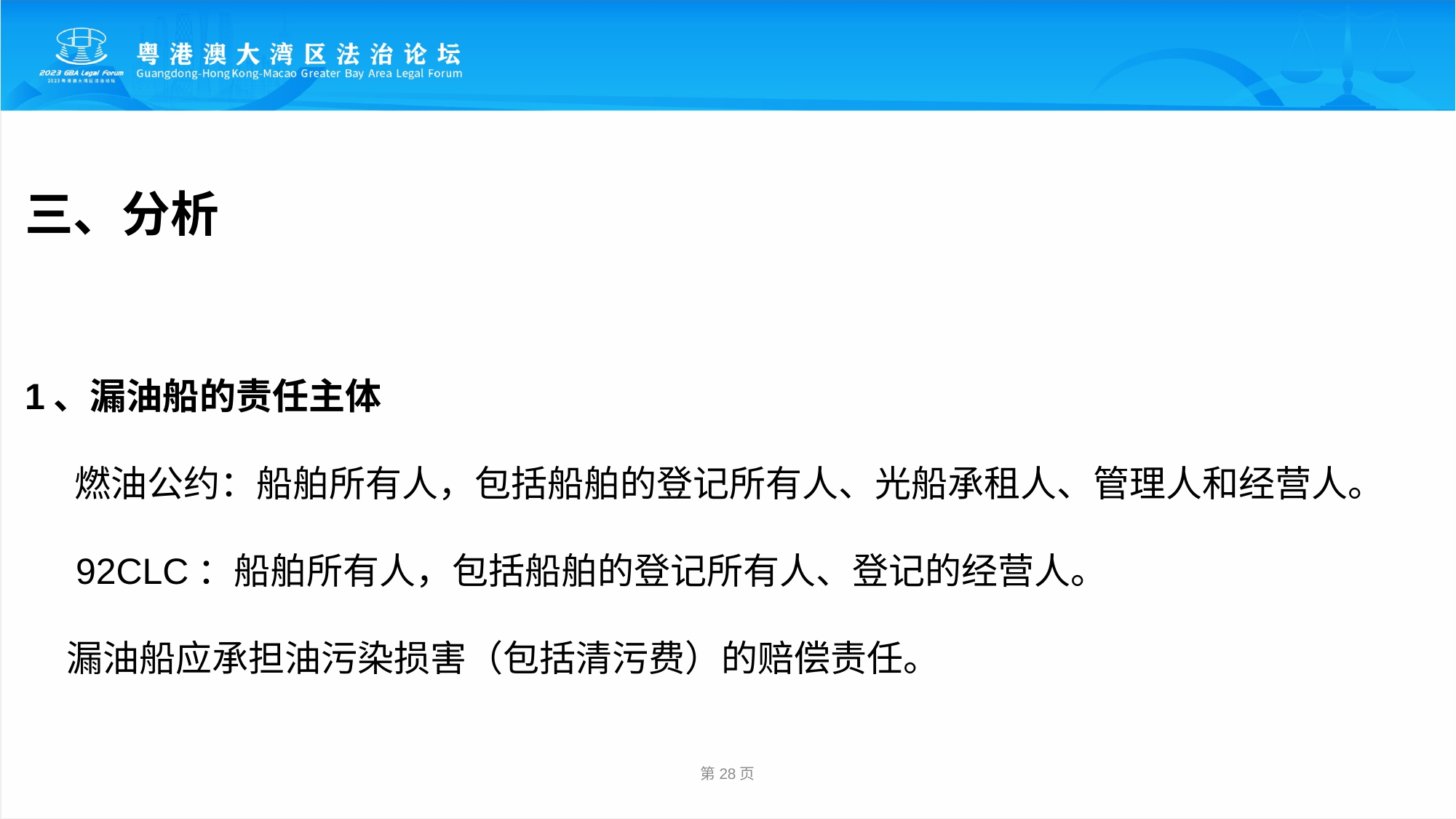

三、分析

1、漏油船的责任主体
     燃油公约：船舶所有人，包括船舶的登记所有人、光船承租人、管理人和经营人。
     92CLC：船舶所有人，包括船舶的登记所有人、登记的经营人。
    漏油船应承担油污染损害（包括清污费）的赔偿责任。
第28页